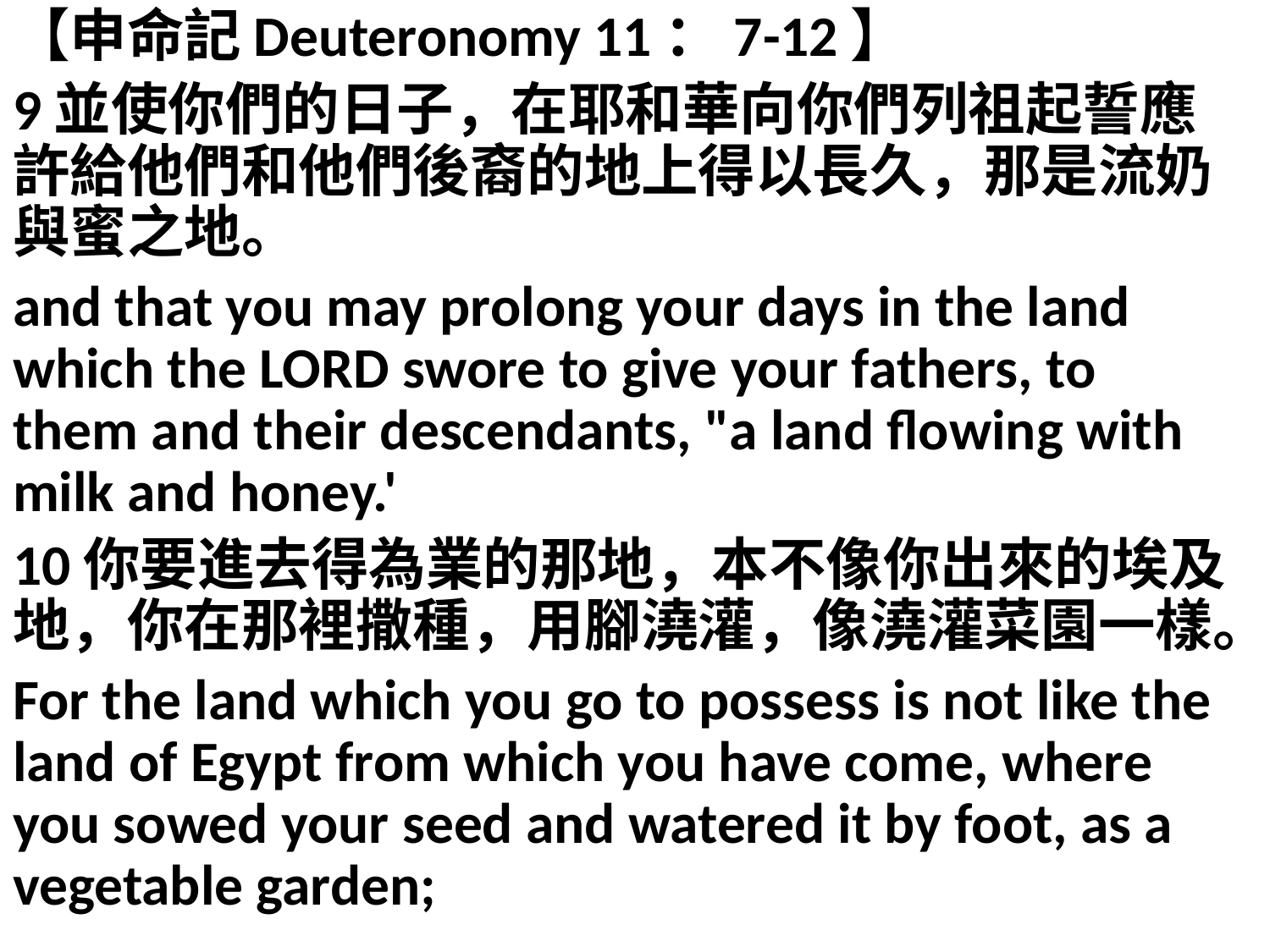

【申命記Deuteronomy 11：7-12】
9並使你們的日子，在耶和華向你們列祖起誓應許給他們和他們後裔的地上得以長久，那是流奶與蜜之地。
and that you may prolong your days in the land which the LORD swore to give your fathers, to them and their descendants, "a land flowing with milk and honey.'
10你要進去得為業的那地，本不像你出來的埃及地，你在那裡撒種，用腳澆灌，像澆灌菜園一樣。
For the land which you go to possess is not like the land of Egypt from which you have come, where you sowed your seed and watered it by foot, as a vegetable garden;